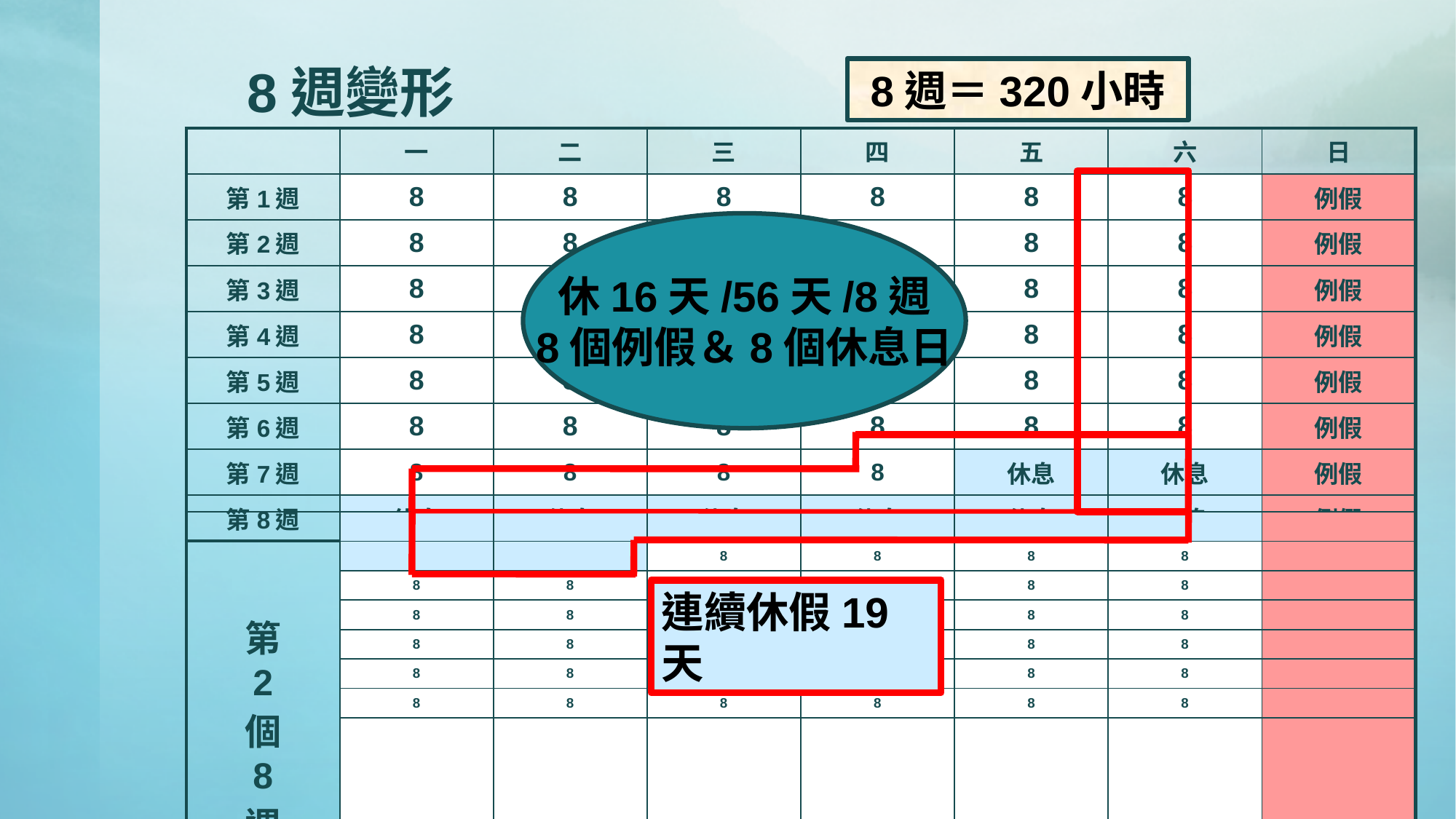

# 8週變形
8週＝320小時
|  | 一 | 二 | 三 | 四 | 五 | 六 | 日 |
| --- | --- | --- | --- | --- | --- | --- | --- |
| 第1週 | 8 | 8 | 8 | 8 | 8 | 8 | 例假 |
| 第2週 | 8 | 8 | 8 | 8 | 8 | 8 | 例假 |
| 第3週 | 8 | 8 | 8 | 8 | 8 | 8 | 例假 |
| 第4週 | 8 | 8 | 8 | 8 | 8 | 8 | 例假 |
| 第5週 | 8 | 8 | 8 | 8 | 8 | 8 | 例假 |
| 第6週 | 8 | 8 | 8 | 8 | 8 | 8 | 例假 |
| 第7週 | 8 | 8 | 8 | 8 | 休息 | 休息 | 例假 |
| 第8週 | 休息 | 休息 | 休息 | 休息 | 休息 | 休息 | 例假 |

休16天/56天/8週
8個例假＆8個休息日
| 第 2 個 8 週 |  |  |  |  |  |  |  |
| --- | --- | --- | --- | --- | --- | --- | --- |
|  |  |  | 8 | 8 | 8 | 8 |  |
|  | 8 | 8 | 8 | 8 | 8 | 8 |  |
|  | 8 | 8 | 8 | 8 | 8 | 8 |  |
|  | 8 | 8 | 8 | 8 | 8 | 8 |  |
|  | 8 | 8 | 8 | 8 | 8 | 8 |  |
|  | 8 | 8 | 8 | 8 | 8 | 8 |  |
|  | 8 | 8 | 8 | 8 | 8 | 8 |  |
連續休假19天
49